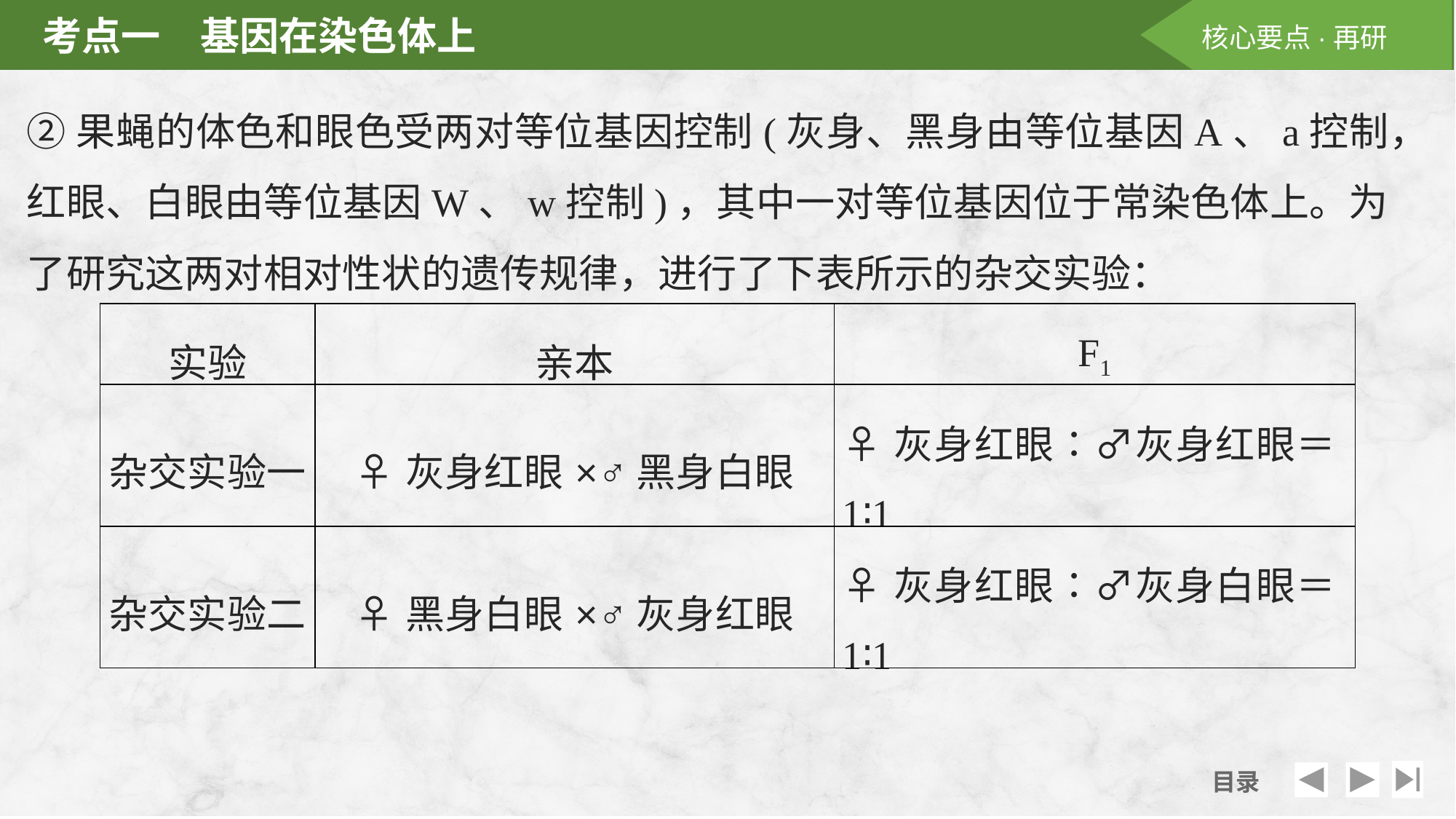

②果蝇的体色和眼色受两对等位基因控制(灰身、黑身由等位基因A、a控制，红眼、白眼由等位基因W、w控制)，其中一对等位基因位于常染色体上。为了研究这两对相对性状的遗传规律，进行了下表所示的杂交实验：
| 实验 | 亲本 | F1 |
| --- | --- | --- |
| 杂交实验一 | ♀灰身红眼×♂黑身白眼 | ♀灰身红眼∶♂灰身红眼＝1∶1 |
| 杂交实验二 | ♀黑身白眼×♂灰身红眼 | ♀灰身红眼∶♂灰身白眼＝1∶1 |